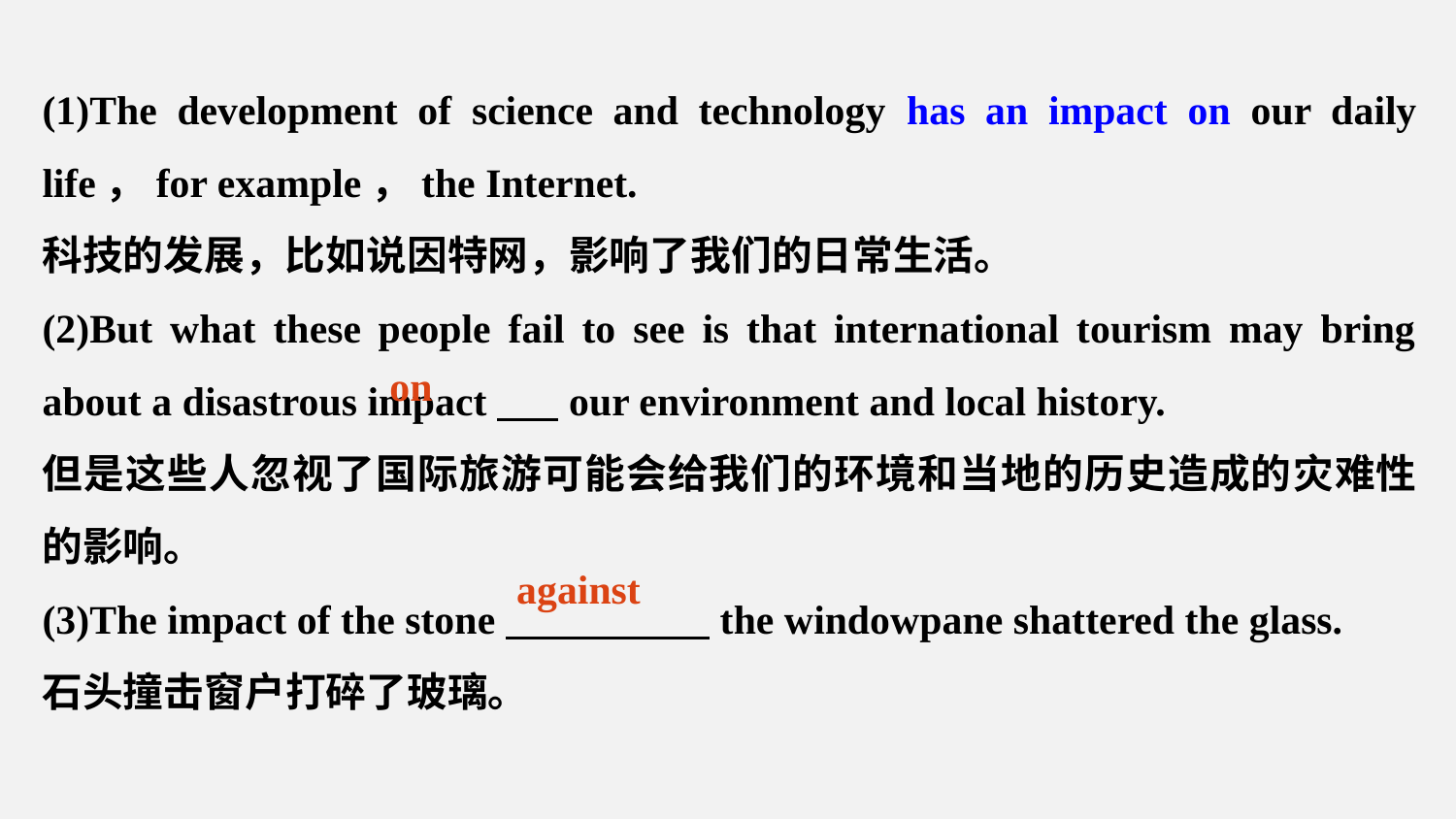

(1)The development of science and technology has an impact on our daily life，for example，the Internet.
科技的发展，比如说因特网，影响了我们的日常生活。
(2)But what these people fail to see is that international tourism may bring about a disastrous impact        our environment and local history.
但是这些人忽视了国际旅游可能会给我们的环境和当地的历史造成的灾难性的影响。
(3)The impact of the stone                      the windowpane shattered the glass.
石头撞击窗户打碎了玻璃。
on
against